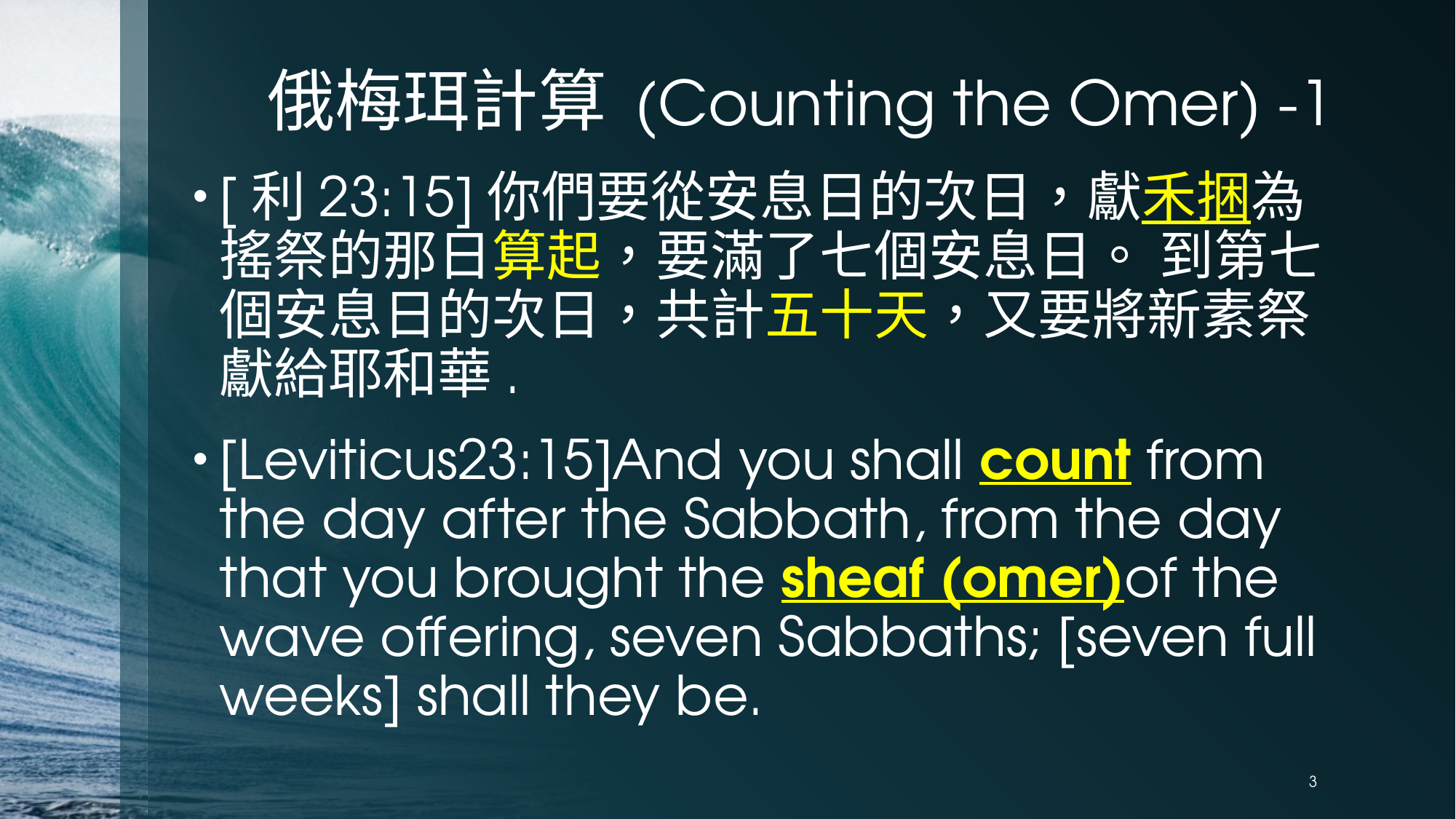

# 俄梅珥計算 (Counting the Omer) -1
[利23:15]你們要從安息日的次日，獻禾捆為搖祭的那日算起，要滿了七個安息日。 到第七個安息日的次日，共計五十天，又要將新素祭獻給耶和華.
[Leviticus23:15]And you shall count from the day after the Sabbath, from the day that you brought the sheaf (omer)of the wave offering, seven Sabbaths; [seven full weeks] shall they be.

3